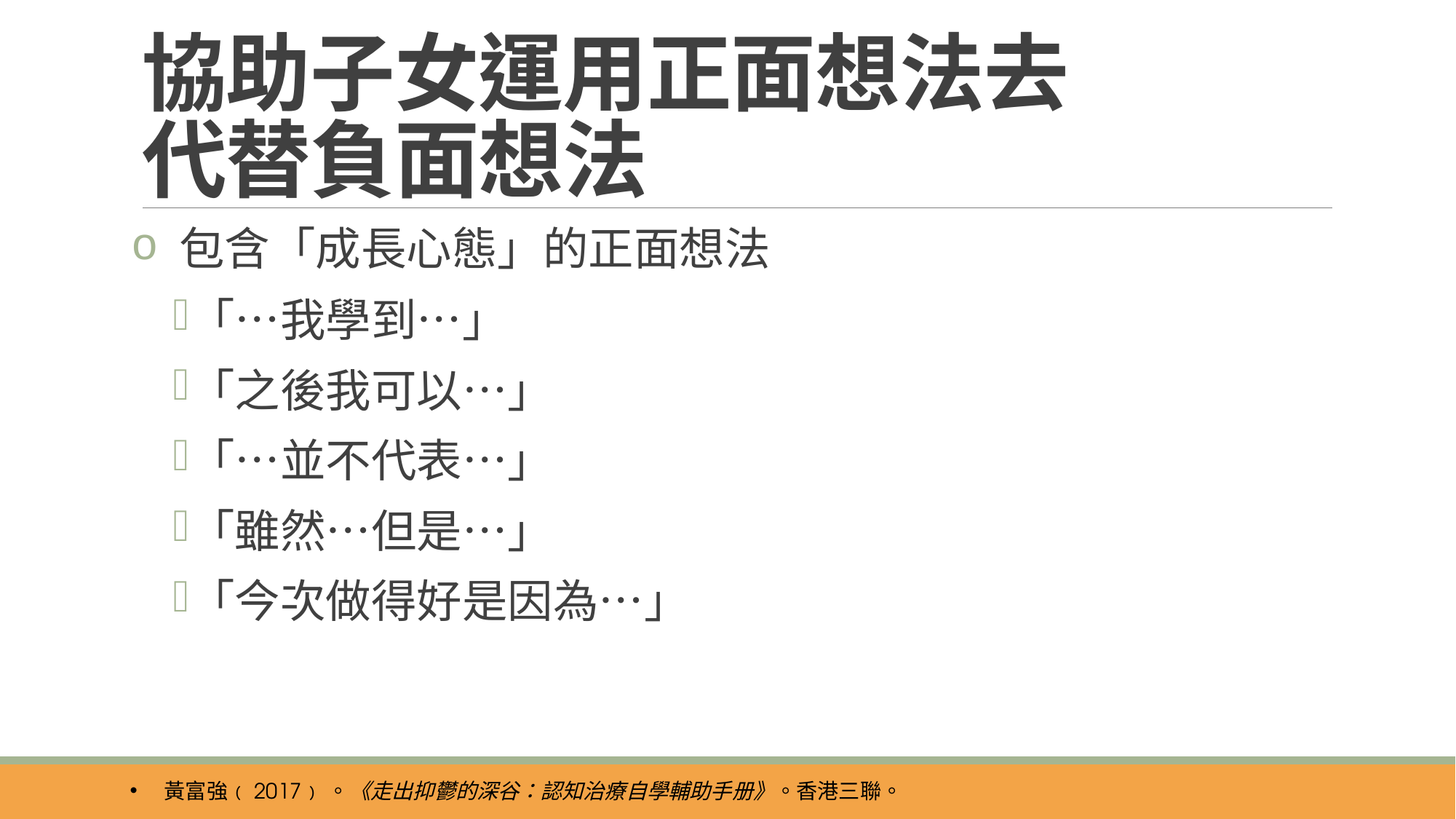

# 協助子女運用正面想法去 代替負面想法
 包含「成長心態」的正面想法
「…我學到…」
「之後我可以…」
「…並不代表…」
「雖然…但是…」
「今次做得好是因為…」
黃富強﹙2017﹚。《走出抑鬱的深谷：認知治療自學輔助手册》。香港三聯。